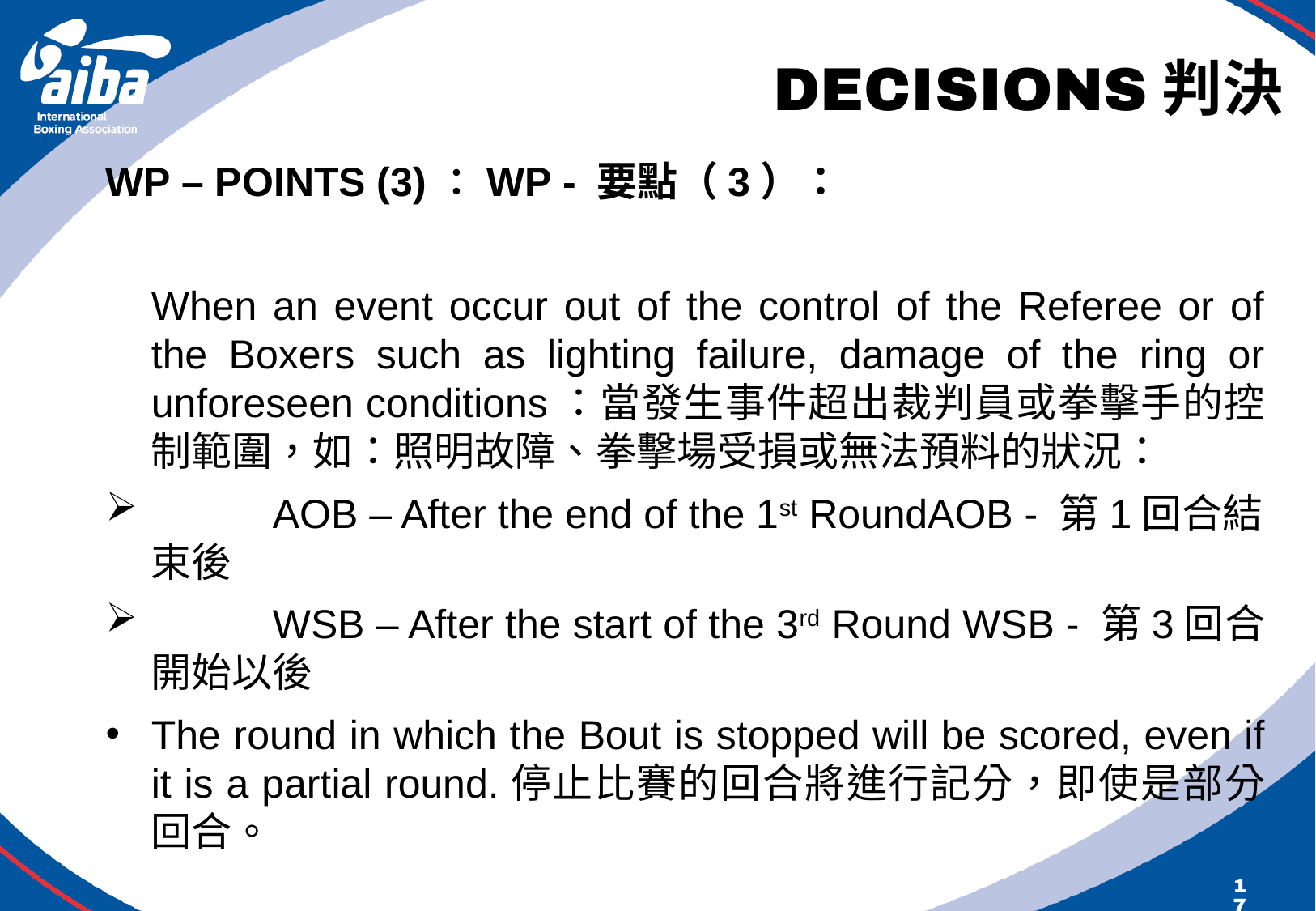

# DECISIONS判決
WP – POINTS (3)：WP - 要點（3）：

	When an event occur out of the control of the Referee or of the Boxers such as lighting failure, damage of the ring or unforeseen conditions：當發生事件超出裁判員或拳擊手的控制範圍，如：照明故障、拳擊場受損或無法預料的狀況：
	AOB – After the end of the 1st RoundAOB - 第1回合結束後
	WSB – After the start of the 3rd Round WSB - 第3回合開始以後
The round in which the Bout is stopped will be scored, even if it is a partial round.停止比賽的回合將進行記分，即使是部分回合。

177